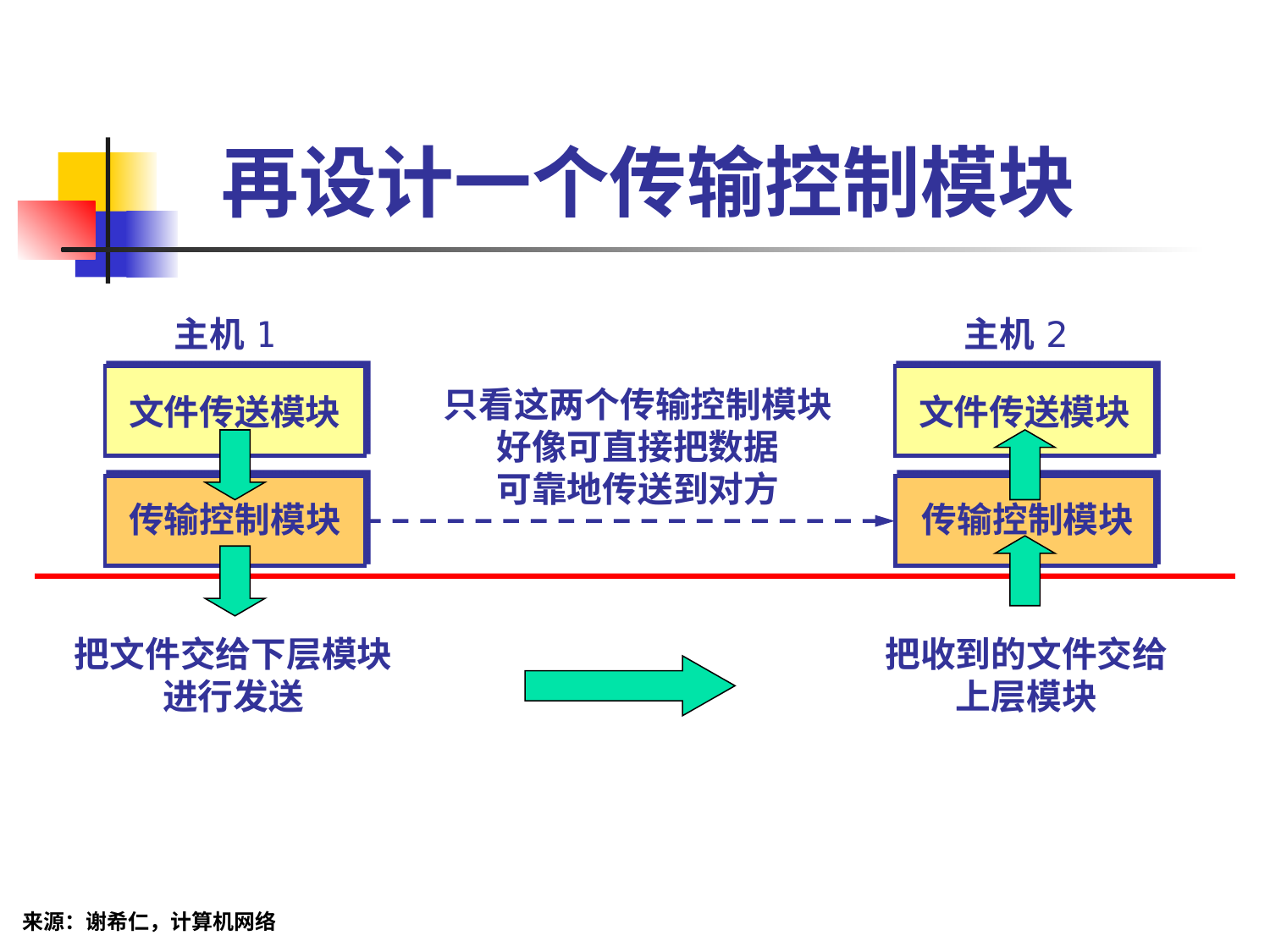

# 再设计一个传输控制模块
主机 1
主机 2

只看这两个传输控制模块
好像可直接把数据
可靠地传送到对方
文件传送模块
文件传送模块

传输控制模块
传输控制模块

把文件交给下层模块
进行发送
把收到的文件交给
上层模块

来源：谢希仁，计算机网络